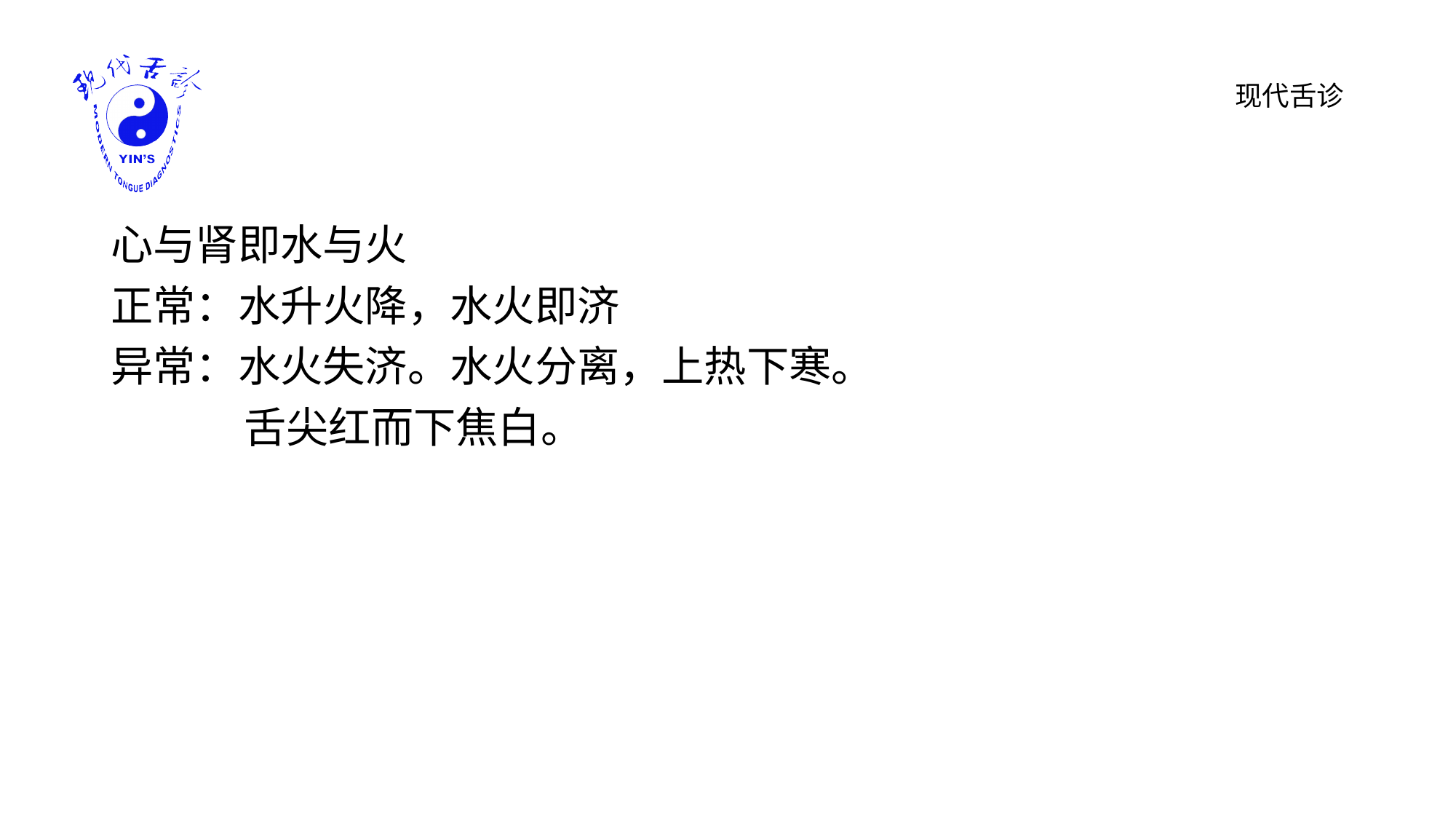

心与肾即水与火
正常：水升火降，水火即济
异常：水火失济。水火分离，上热下寒。
             舌尖红而下焦白。